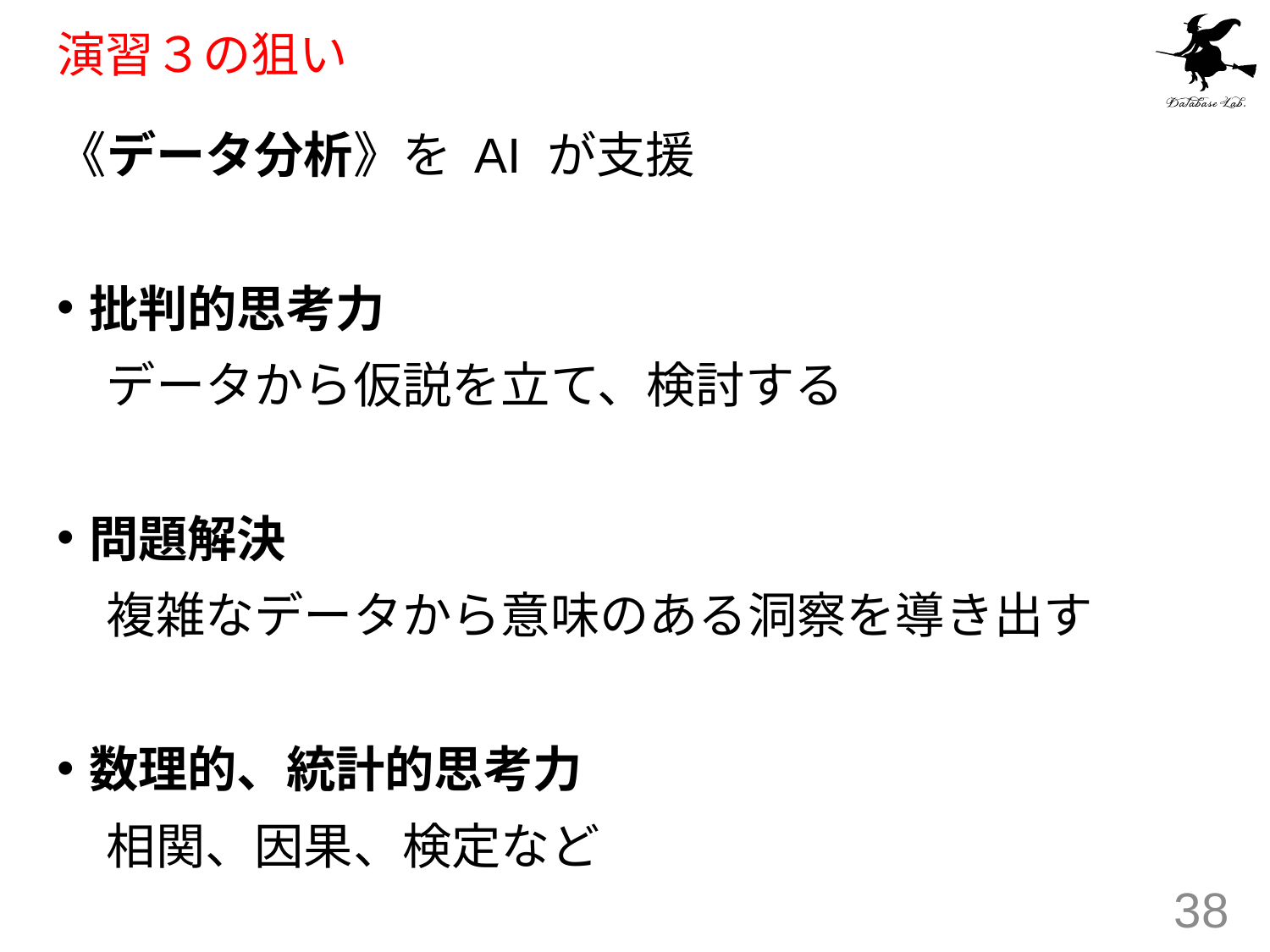

# 演習３の狙い
《データ分析》を AI が支援

批判的思考力
　データから仮説を立て、検討する

問題解決
　複雑なデータから意味のある洞察を導き出す

数理的、統計的思考力
　相関、因果、検定など
38